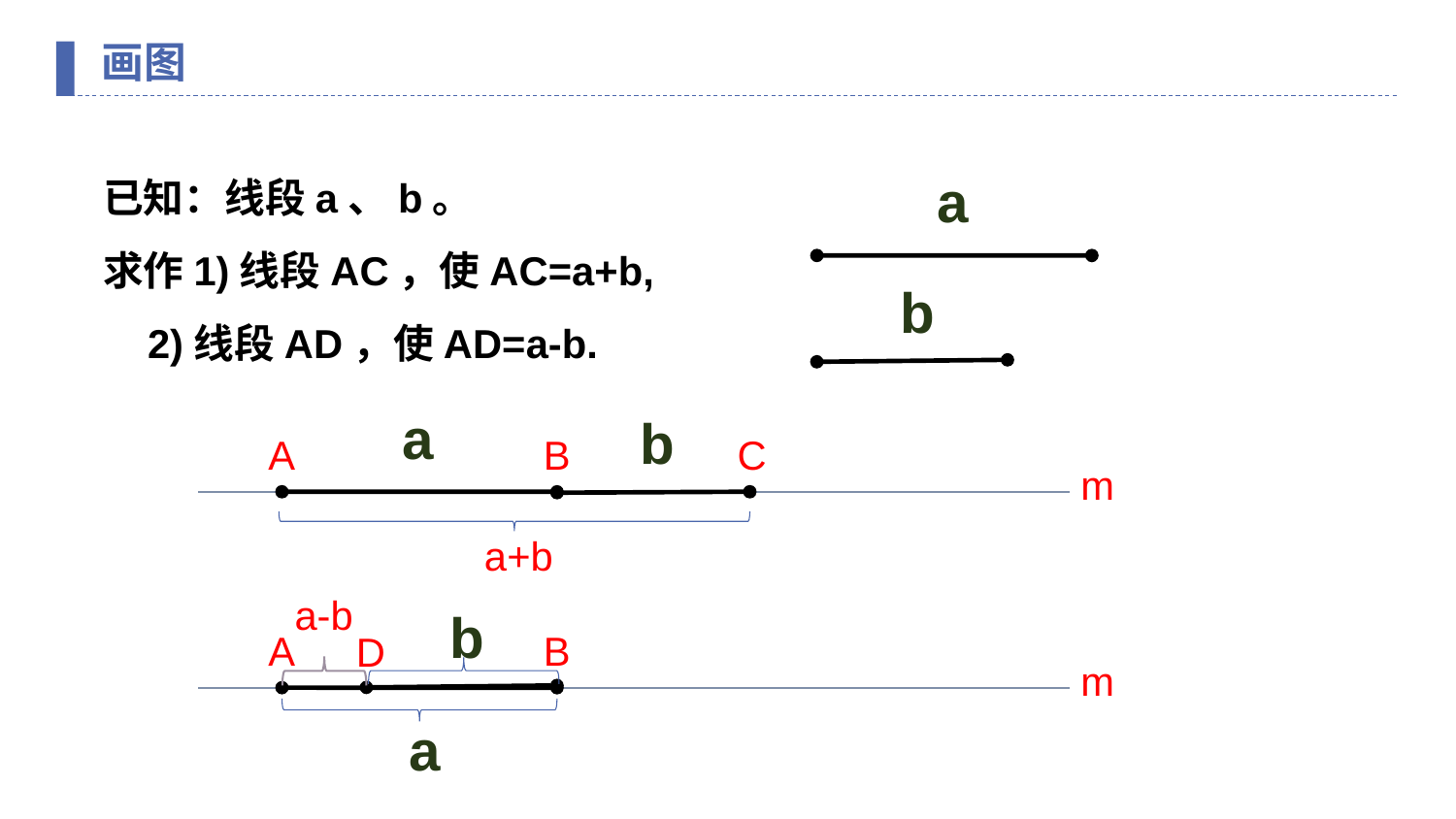

画图
已知：线段a、b。
求作1)线段AC，使AC=a+b,
    2)线段AD，使AD=a-b.
a

b

a
b
A
B
C
m

a+b

a-b
b
A
B
D

m

a